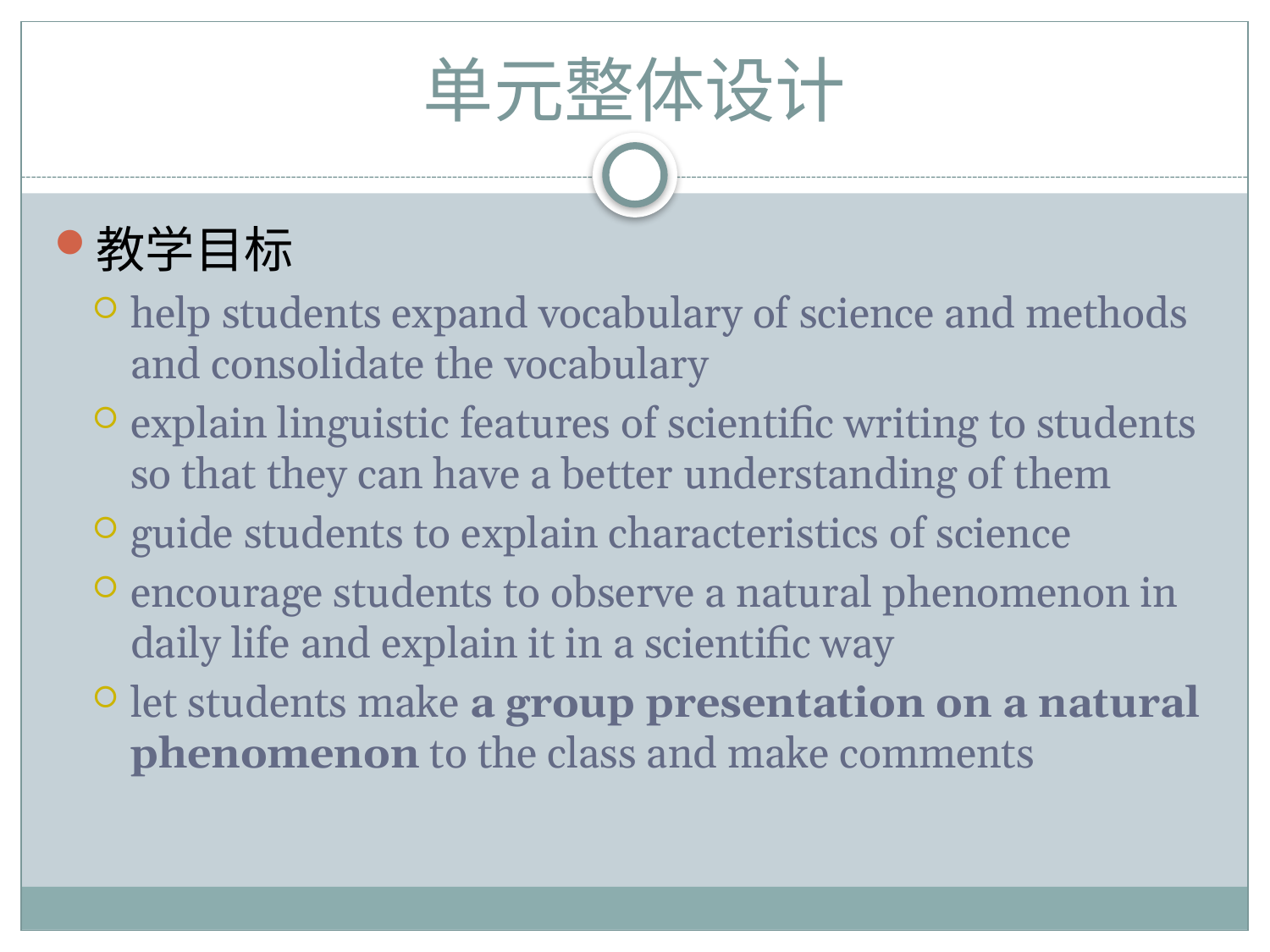

# 单元整体设计
教学目标
help students expand vocabulary of science and methods and consolidate the vocabulary
explain linguistic features of scientific writing to students so that they can have a better understanding of them
guide students to explain characteristics of science
encourage students to observe a natural phenomenon in daily life and explain it in a scientific way
let students make a group presentation on a natural phenomenon to the class and make comments